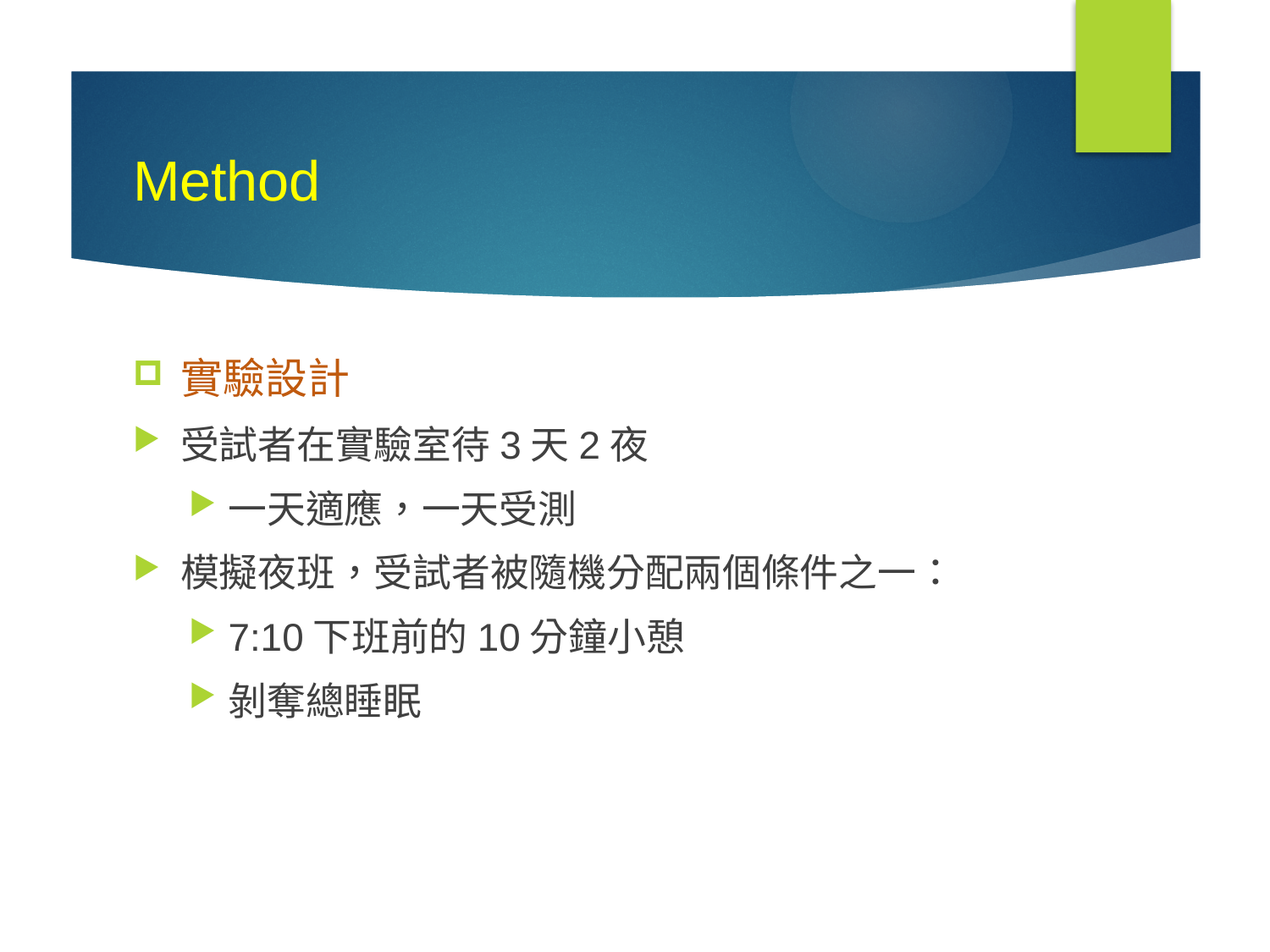

# Method
實驗設計
受試者在實驗室待3天2夜
一天適應，一天受測
模擬夜班，受試者被隨機分配兩個條件之一：
7:10下班前的10分鐘小憩
剝奪總睡眠